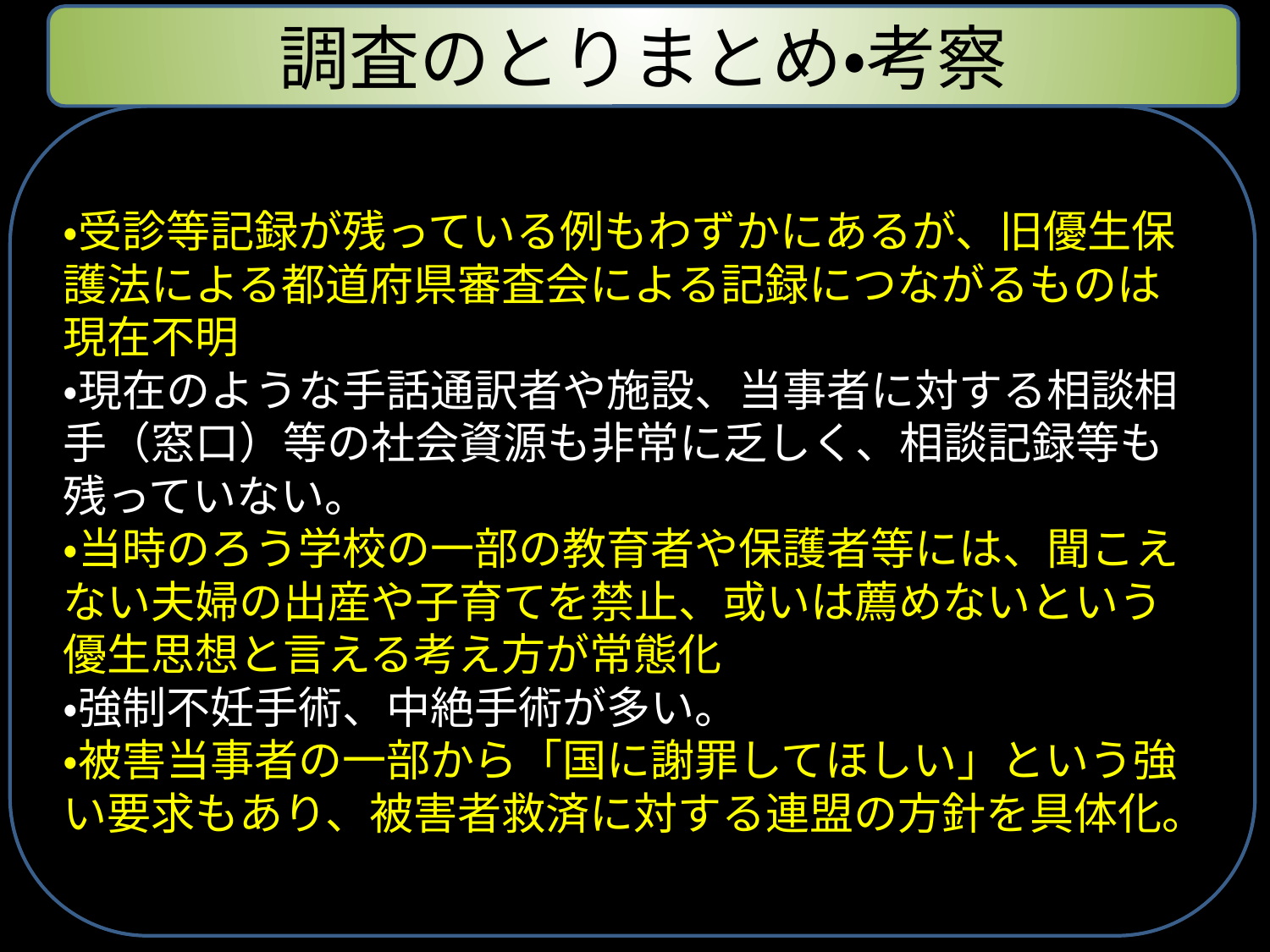

調査のとりまとめ・考察
・受診等記録が残っている例もわずかにあるが、旧優生保護法による都道府県審査会による記録につながるものは現在不明
・現在のような手話通訳者や施設、当事者に対する相談相手（窓口）等の社会資源も非常に乏しく、相談記録等も残っていない。
・当時のろう学校の一部の教育者や保護者等には、聞こえない夫婦の出産や子育てを禁止、或いは薦めないという優生思想と言える考え方が常態化
・強制不妊手術、中絶手術が多い。
・被害当事者の一部から「国に謝罪してほしい」という強い要求もあり、被害者救済に対する連盟の方針を具体化。